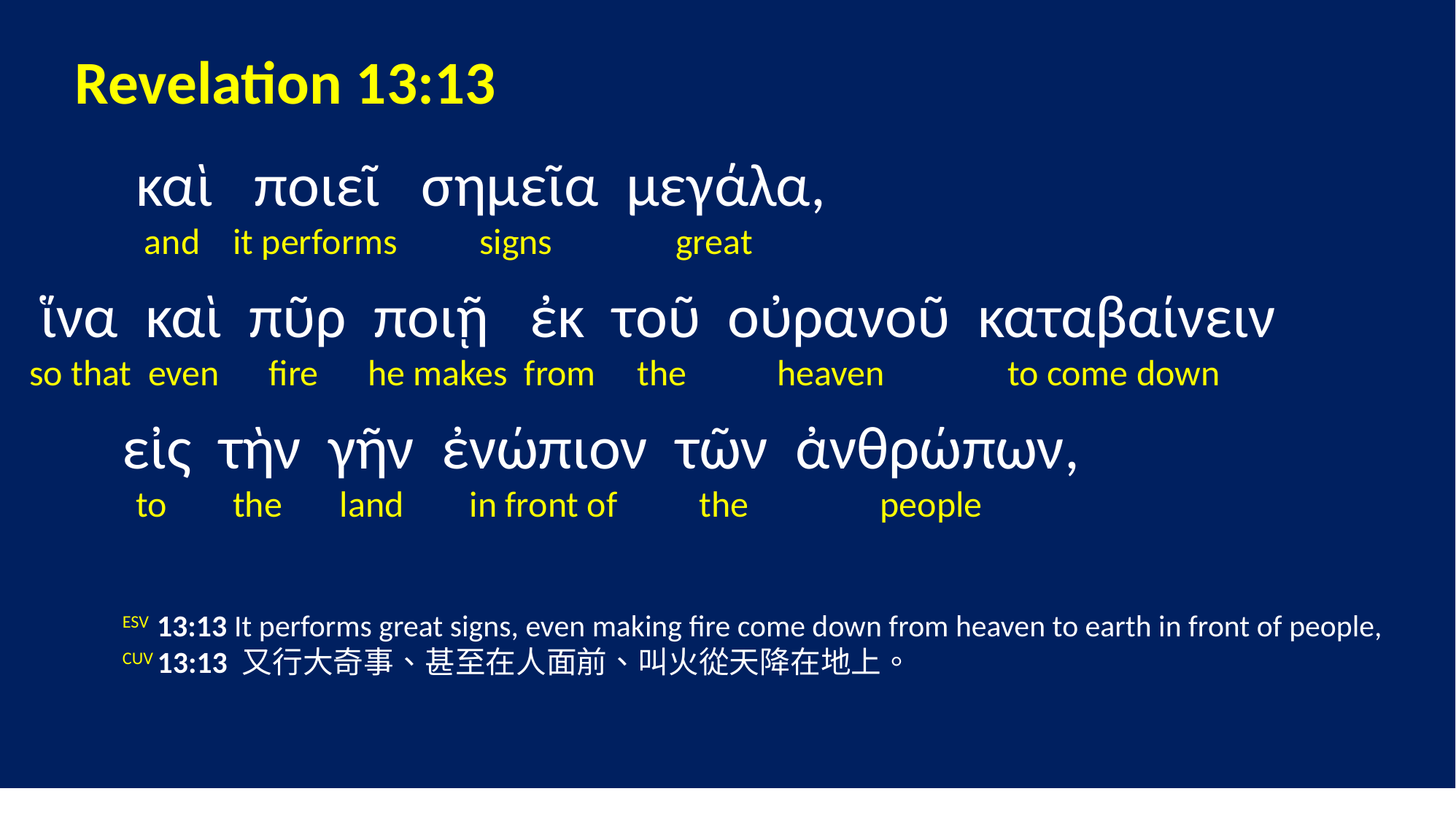

Revelation 13:13

         καὶ   ποιεῖ   σημεῖα  μεγάλα,
                and    it performs          signs               great

  ἵνα  καὶ  πῦρ  ποιῇ   ἐκ  τοῦ  οὐρανοῦ  καταβαίνειν
  so that  even      fire      he makes  from     the           heaven               to come down

        εἰς  τὴν  γῆν  ἐνώπιον  τῶν  ἀνθρώπων,
               to        the       land        in front of          the                people

	ESV  13:13 It performs great signs, even making fire come down from heaven to earth in front of people,
	CUV 13:13 又行大奇事、甚至在人面前、叫火從天降在地上。